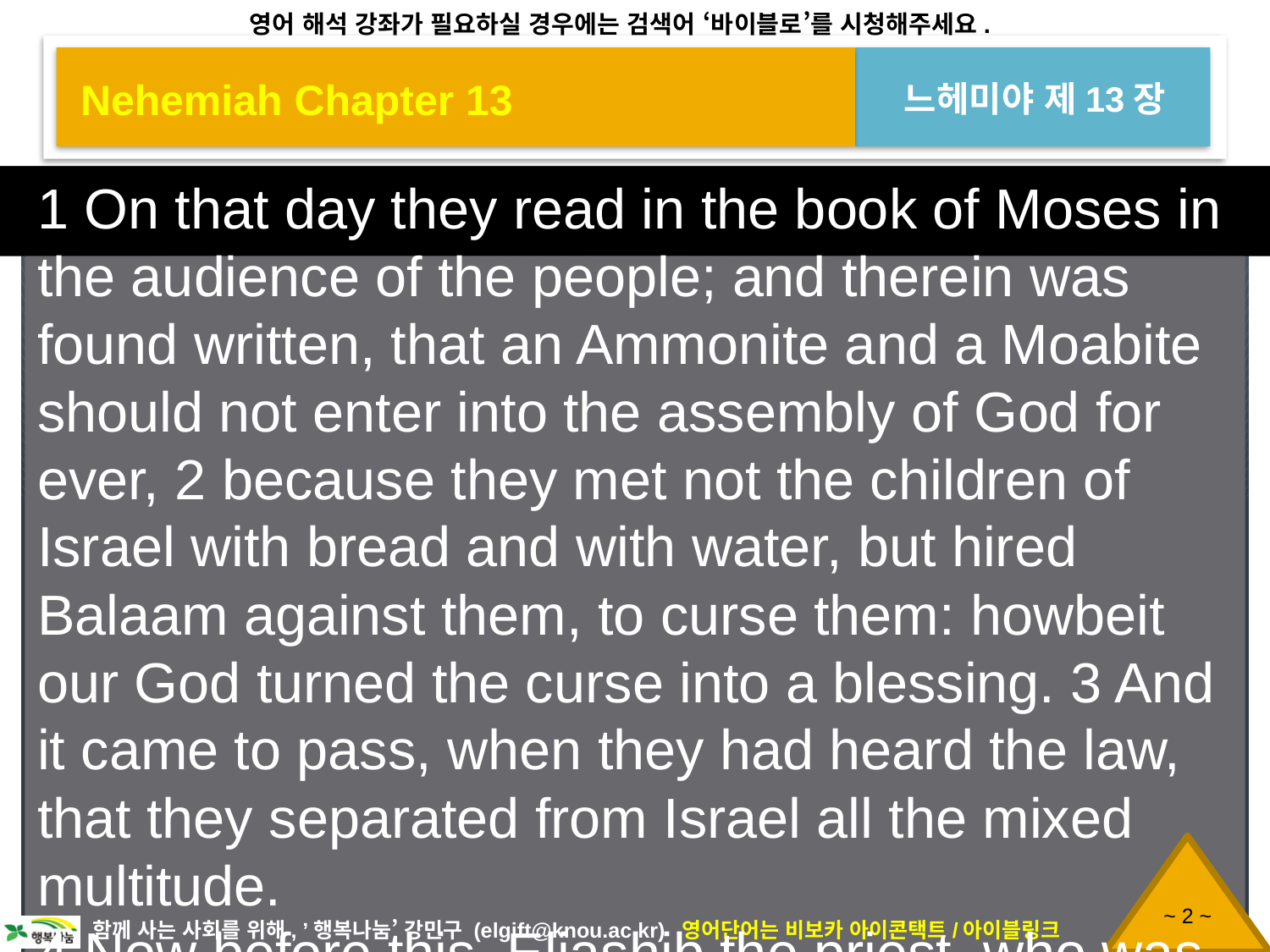

Nehemiah Chapter 13
느헤미야 제13장
1 On that day they read in the book of Moses in the audience of the people; and therein was found written, that an Ammonite and a Moabite should not enter into the assembly of God for ever, 2 because they met not the children of Israel with bread and with water, but hired Balaam against them, to curse them: howbeit our God turned the curse into a blessing. 3 And it came to pass, when they had heard the law, that they separated from Israel all the mixed multitude.
4 Now before this, Eliashib the priest, who was